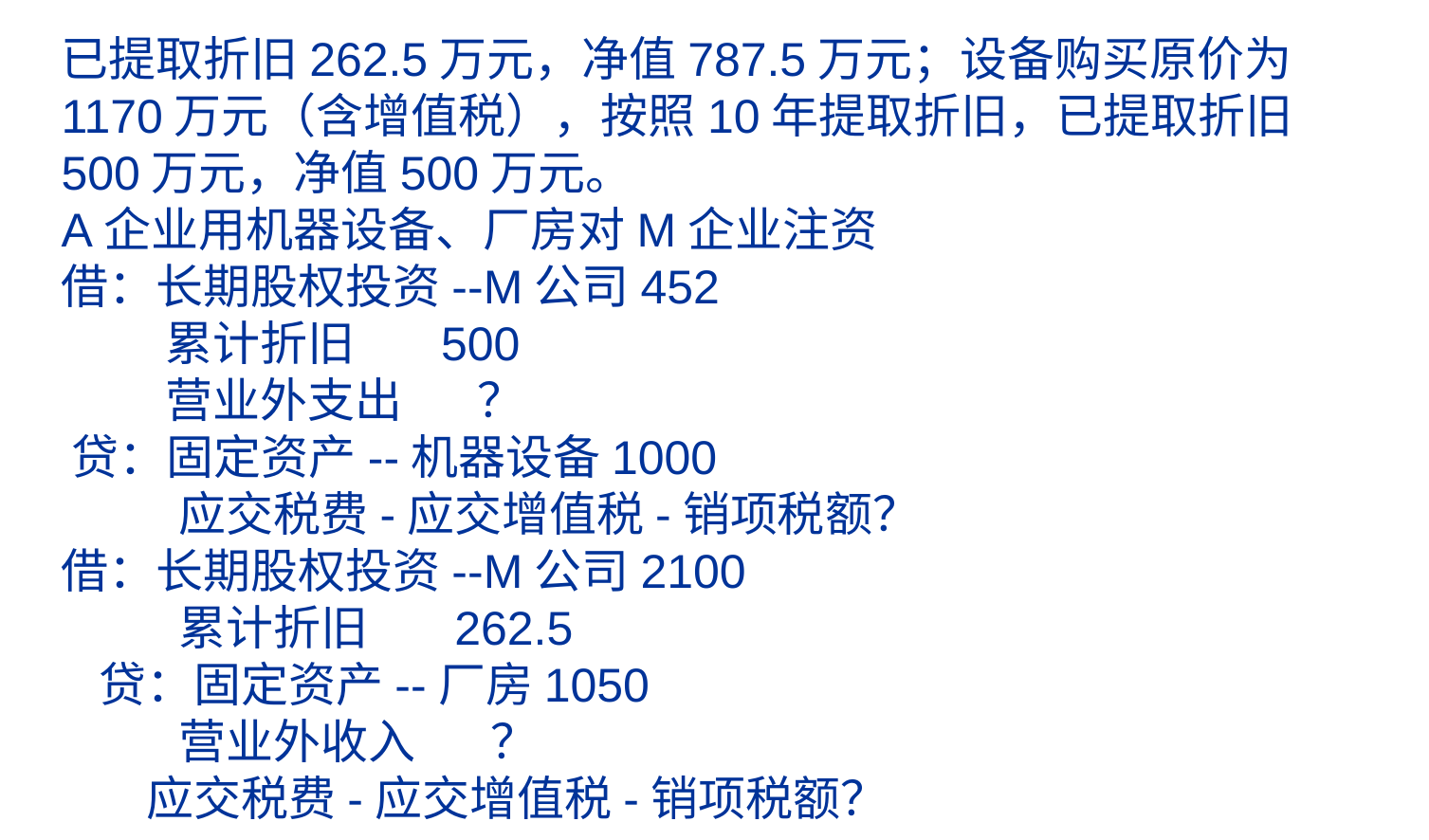

# 已提取折旧262.5万元，净值787.5万元；设备购买原价为1170万元（含增值税），按照10年提取折旧，已提取折旧500万元，净值500万元。 A企业用机器设备、厂房对M企业注资 借：长期股权投资--M公司452 累计折旧       500 营业外支出       ？ 贷：固定资产--机器设备1000 应交税费-应交增值税-销项税额？ 借：长期股权投资--M公司2100 累计折旧       262.5 贷：固定资产--厂房1050 营业外收入       ？ 应交税费-应交增值税-销项税额？